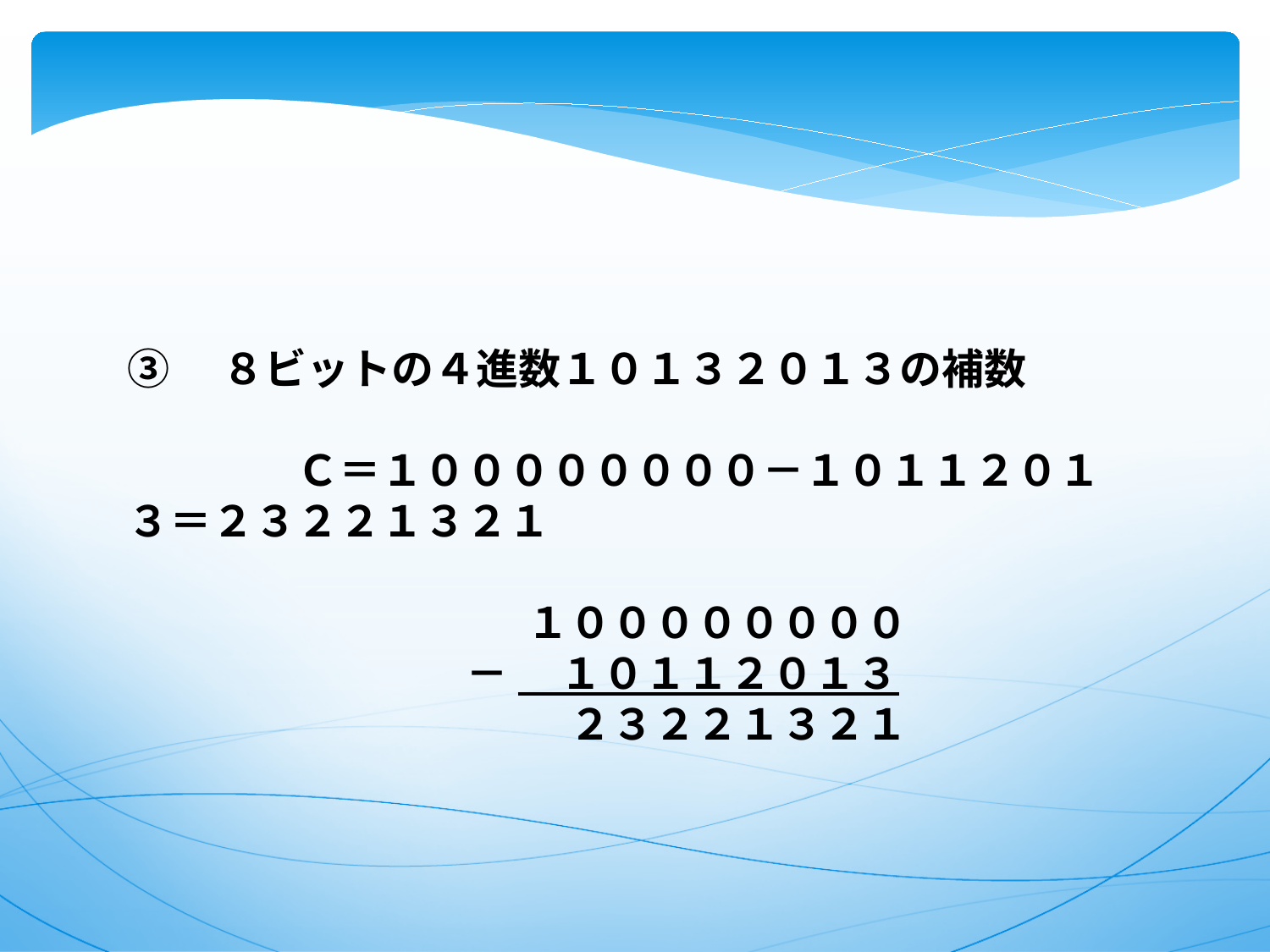

③　８ビットの４進数１０１３２０１３の補数

　　　　Ｃ＝１００００００００－１０１１２０１３＝２３２２１３２１

　　　　　　　　　  １００００００００
　　　　　　　　－ 　１０１１２０１３
　　　　　　　　　　  ２３２２１３２１